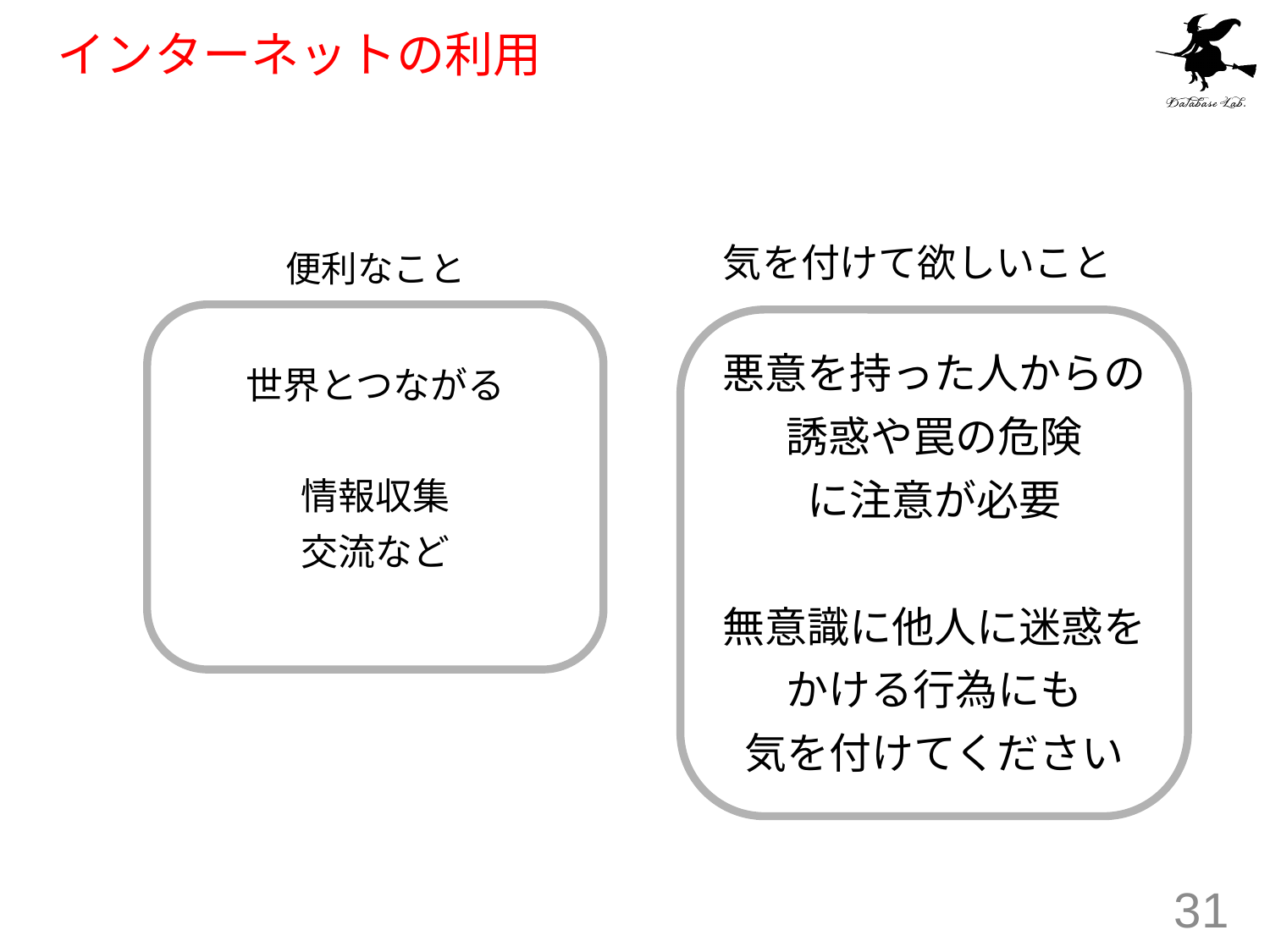

# インターネットの利用
便利なこと
気を付けて欲しいこと

悪意を持った人からの
誘惑や罠の危険
に注意が必要

無意識に他人に迷惑を
かける行為にも
気を付けてください
世界とつながる

情報収集
交流など
31